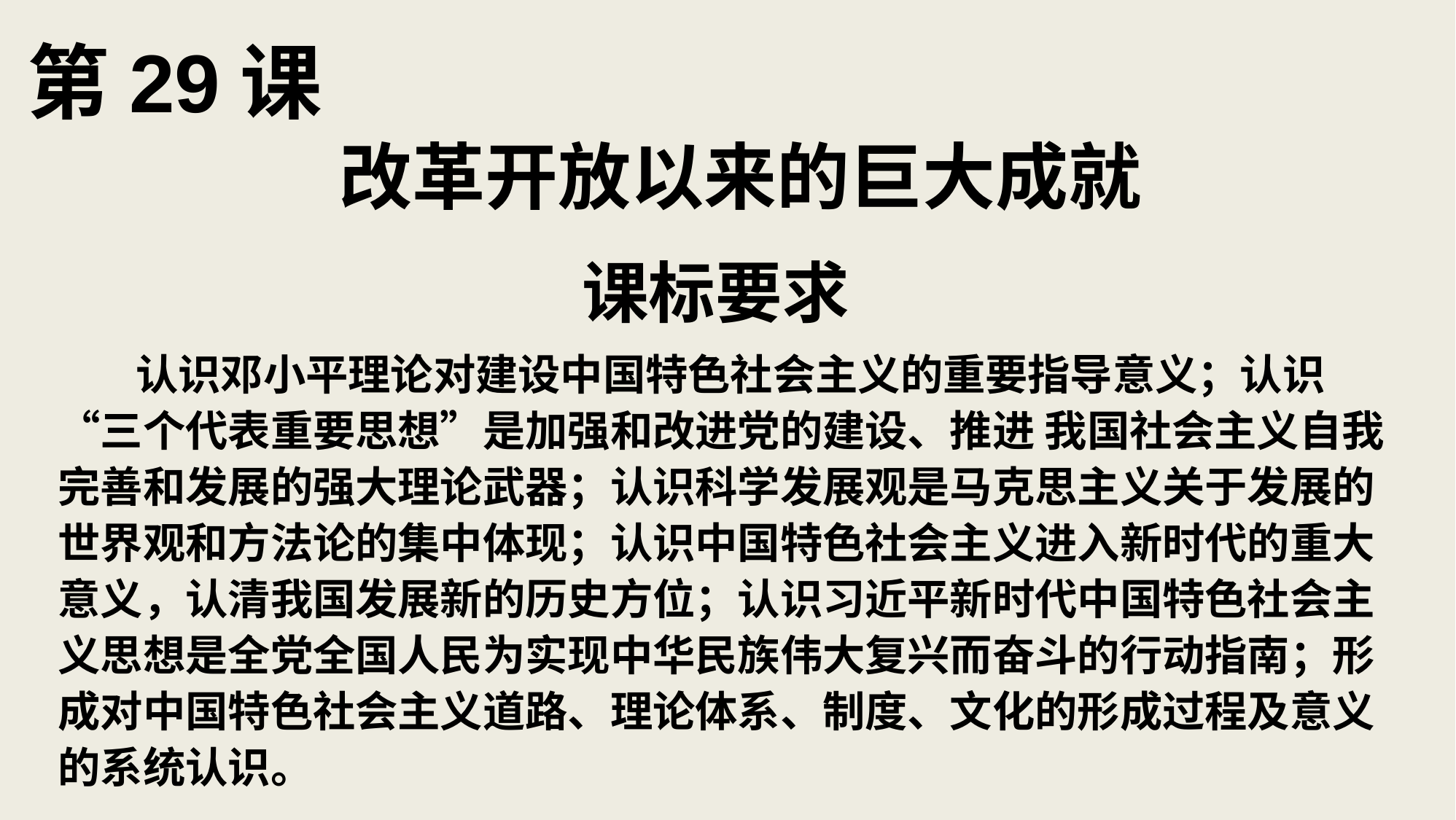

第29课
改革开放以来的巨大成就
课标要求
       认识邓小平理论对建设中国特色社会主义的重要指导意义；认识“三个代表重要思想”是加强和改进党的建设、推进 我国社会主义自我完善和发展的强大理论武器；认识科学发展观是马克思主义关于发展的世界观和方法论的集中体现；认识中国特色社会主义进入新时代的重大意义，认清我国发展新的历史方位；认识习近平新时代中国特色社会主义思想是全党全国人民为实现中华民族伟大复兴而奋斗的行动指南；形成对中国特色社会主义道路、理论体系、制度、文化的形成过程及意义的系统认识。